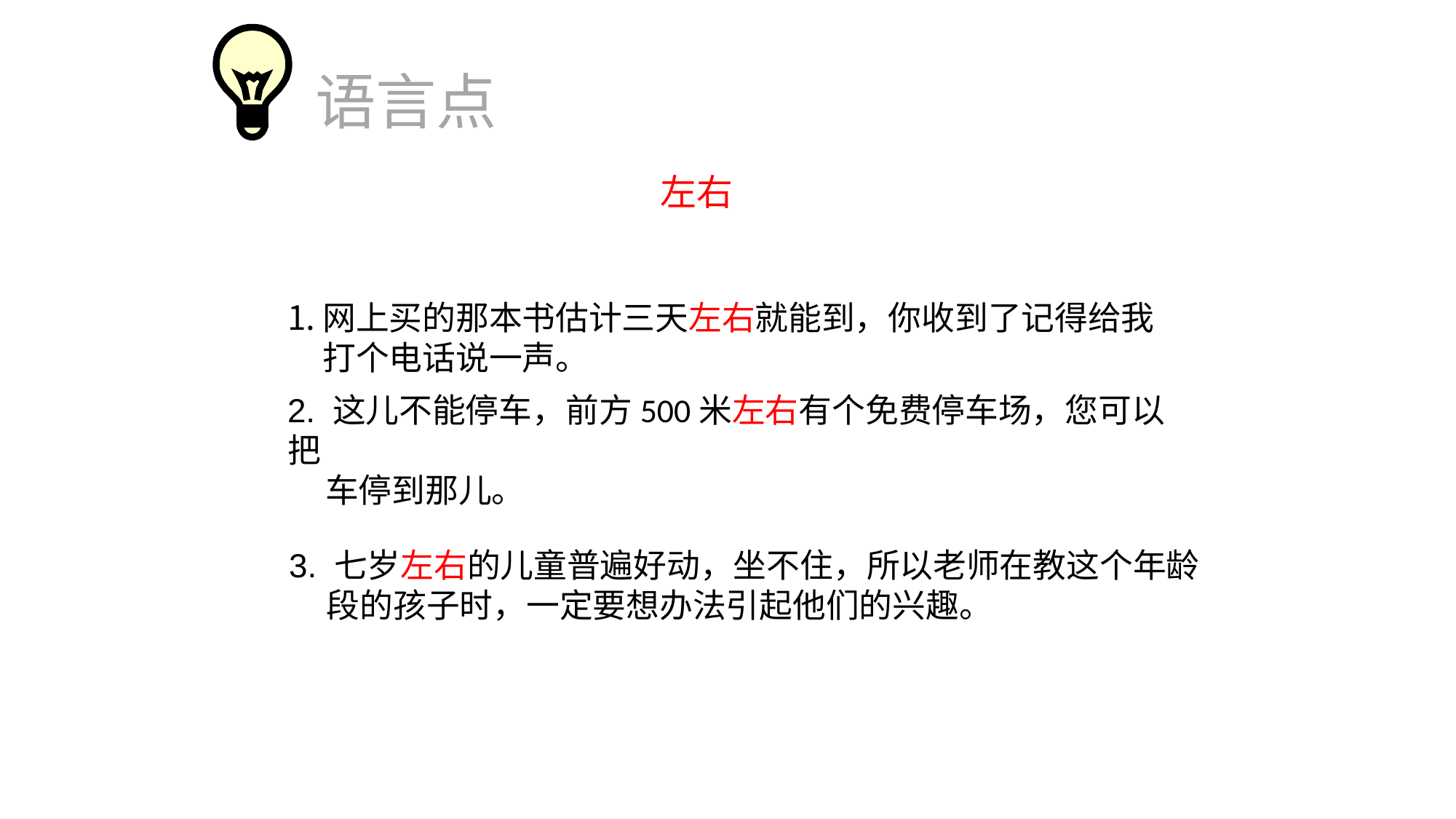

语言点
左右
网上买的那本书估计三天左右就能到，你收到了记得给我打个电话说一声。
2. 这儿不能停车，前方500米左右有个免费停车场，您可以把
    车停到那儿。
3. 七岁左右的儿童普遍好动，坐不住，所以老师在教这个年龄
    段的孩子时，一定要想办法引起他们的兴趣。